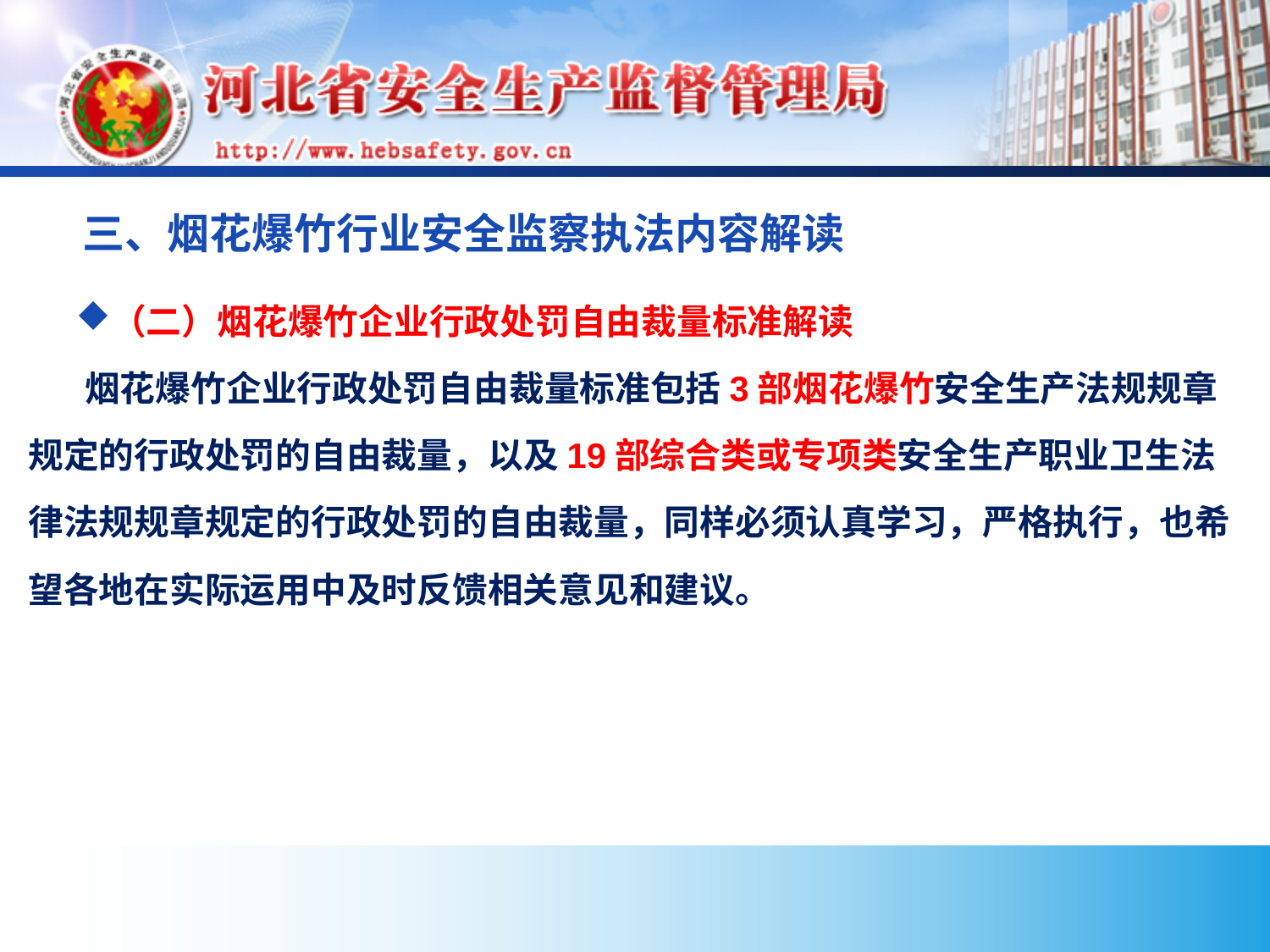

# 三、烟花爆竹行业安全监察执法内容解读
（二）烟花爆竹企业行政处罚自由裁量标准解读
      烟花爆竹企业行政处罚自由裁量标准包括3部烟花爆竹安全生产法规规章规定的行政处罚的自由裁量，以及19部综合类或专项类安全生产职业卫生法律法规规章规定的行政处罚的自由裁量，同样必须认真学习，严格执行，也希望各地在实际运用中及时反馈相关意见和建议。